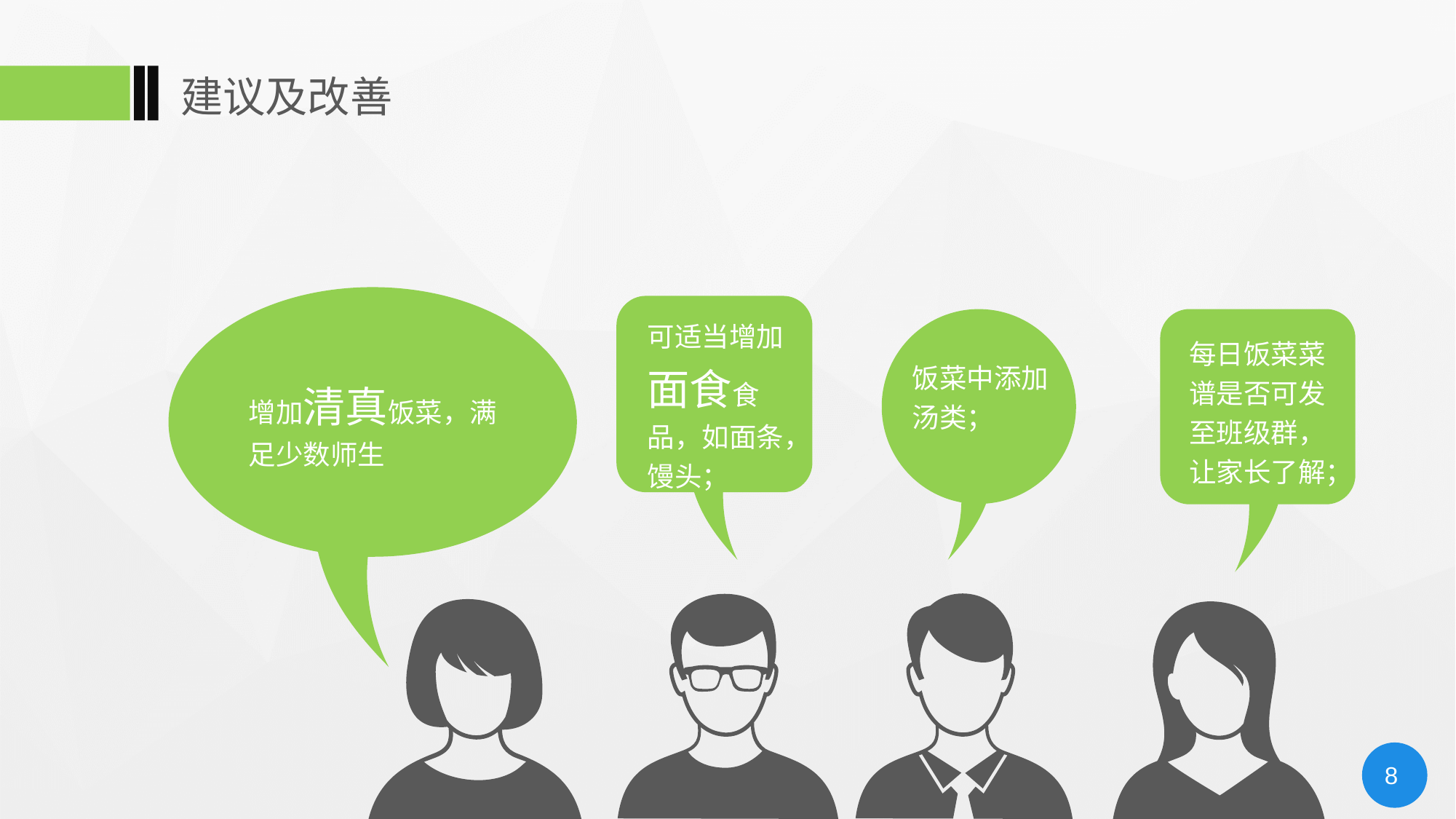

建议及改善

可适当增加面食食品，如面条，馒头；

每日饭菜菜谱是否可发至班级群，让家长了解；
饭菜中添加汤类；
增加清真饭菜，满足少数师生